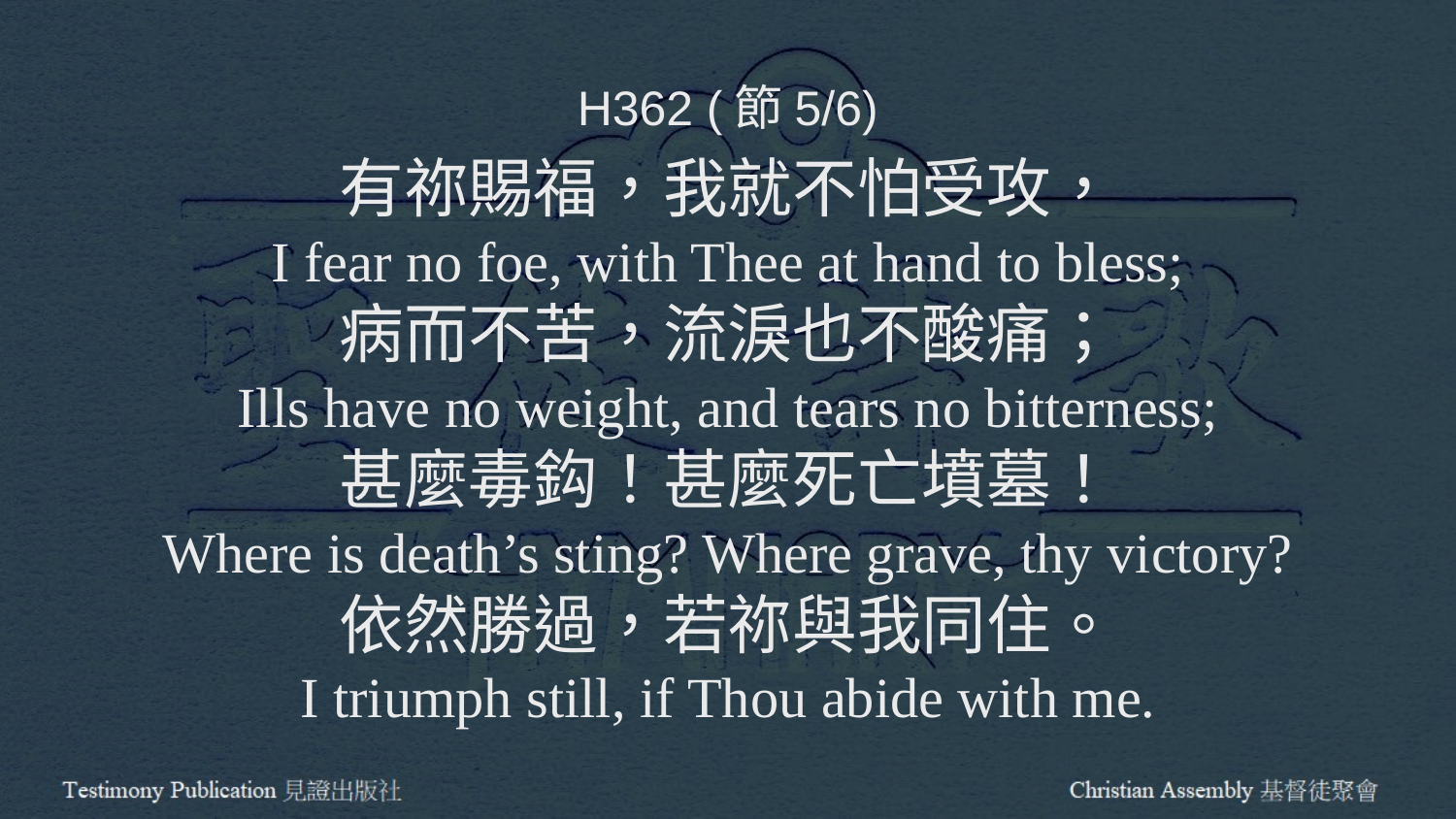

H362 (節5/6)
有祢賜福，我就不怕受攻，
I fear no foe, with Thee at hand to bless;
病而不苦，流淚也不酸痛；
Ills have no weight, and tears no bitterness;
甚麼毒鈎！甚麼死亡墳墓！
Where is death’s sting? Where grave, thy victory?
依然勝過，若祢與我同住。
I triumph still, if Thou abide with me.